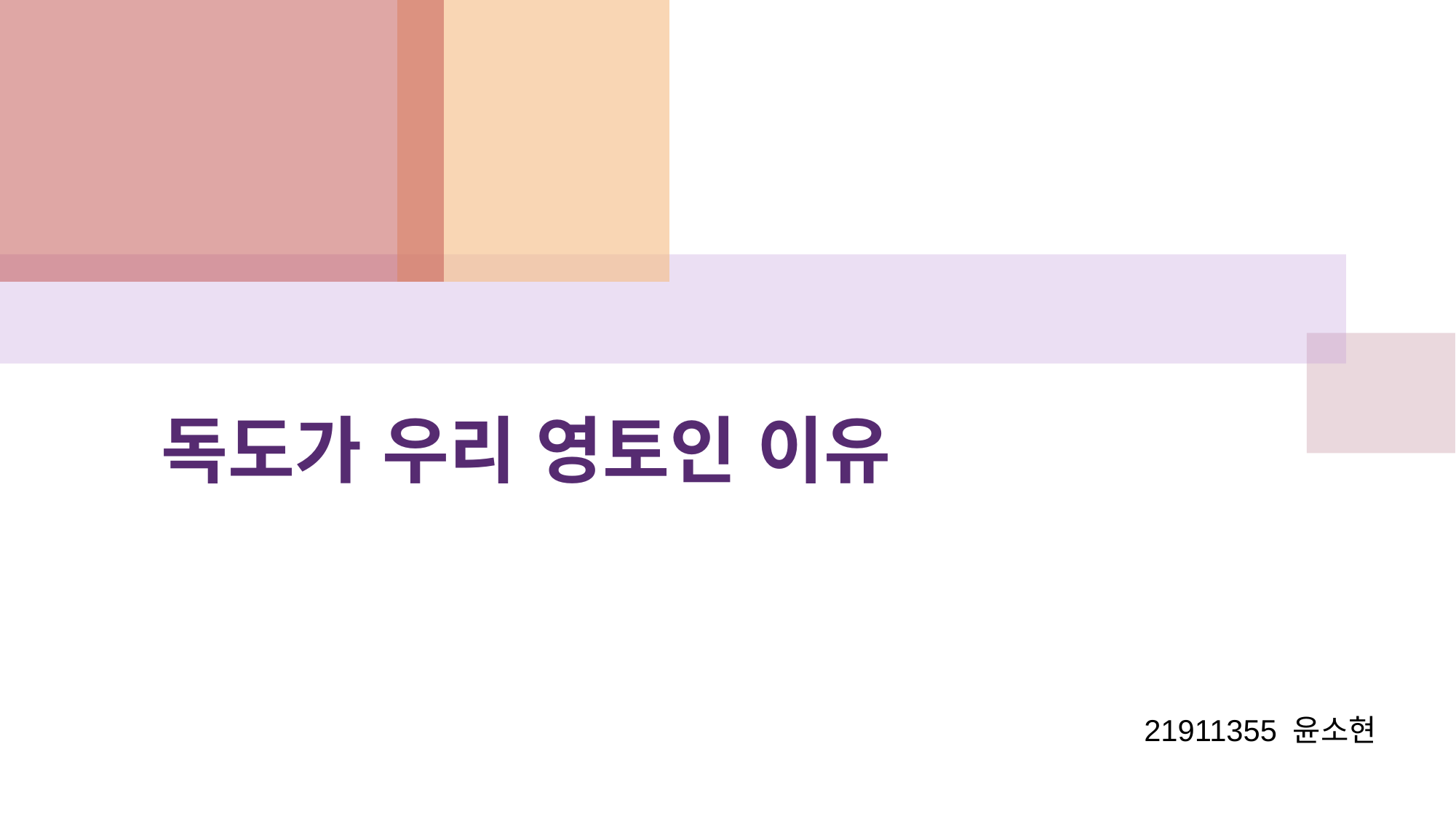

# 독도가 우리 영토인 이유
21911355 윤소현